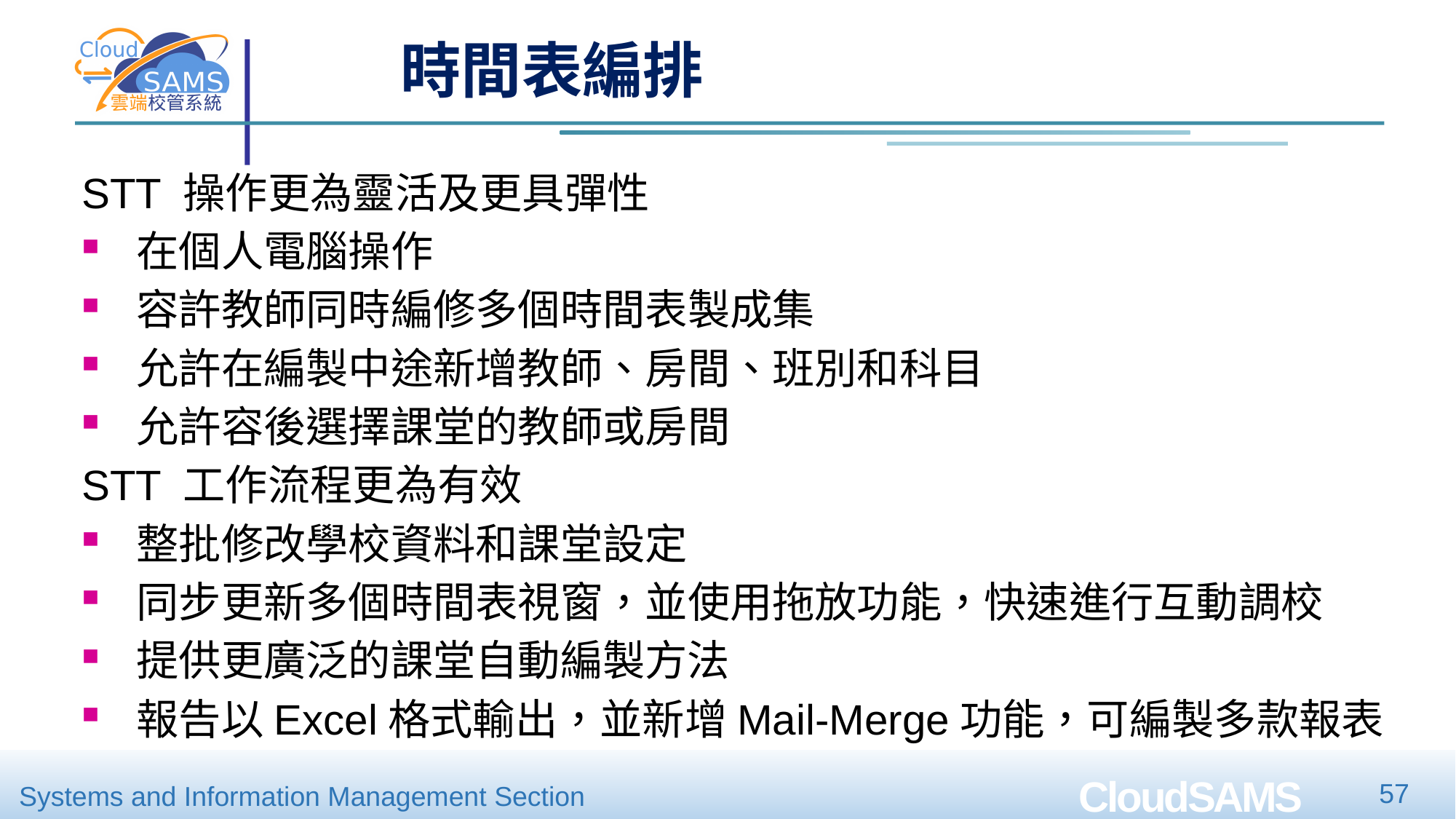

時間表編排

STT 操作更為靈活及更具彈性
在個人電腦操作
容許教師同時編修多個時間表製成集
允許在編製中途新增教師、房間、班別和科目
允許容後選擇課堂的教師或房間
STT 工作流程更為有效
整批修改學校資料和課堂設定
同步更新多個時間表視窗，並使用拖放功能，快速進行互動調校
提供更廣泛的課堂自動編製方法
報告以Excel格式輸出，並新增Mail-Merge功能，可編製多款報表

57